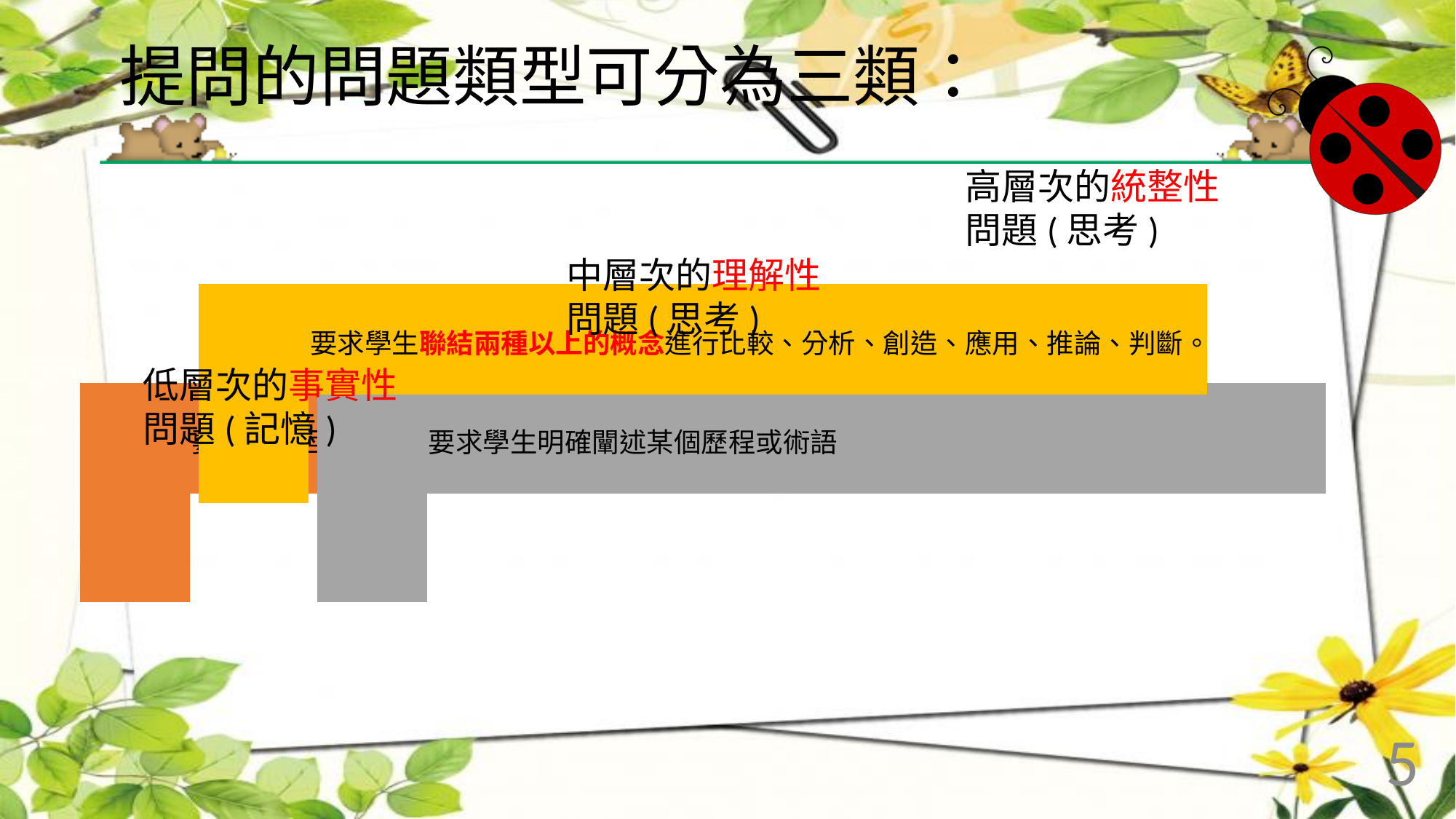

# 提問的問題類型可分為三類：
高層次的統整性問題(思考)
中層次的理解性問題(思考)
要求學生回憶或重複所見所聞的事實
要求學生明確闡述某個歷程或術語
要求學生聯結兩種以上的概念進行比較、分析、創造、應用、推論、判斷。
低層次的事實性問題(記憶)
5